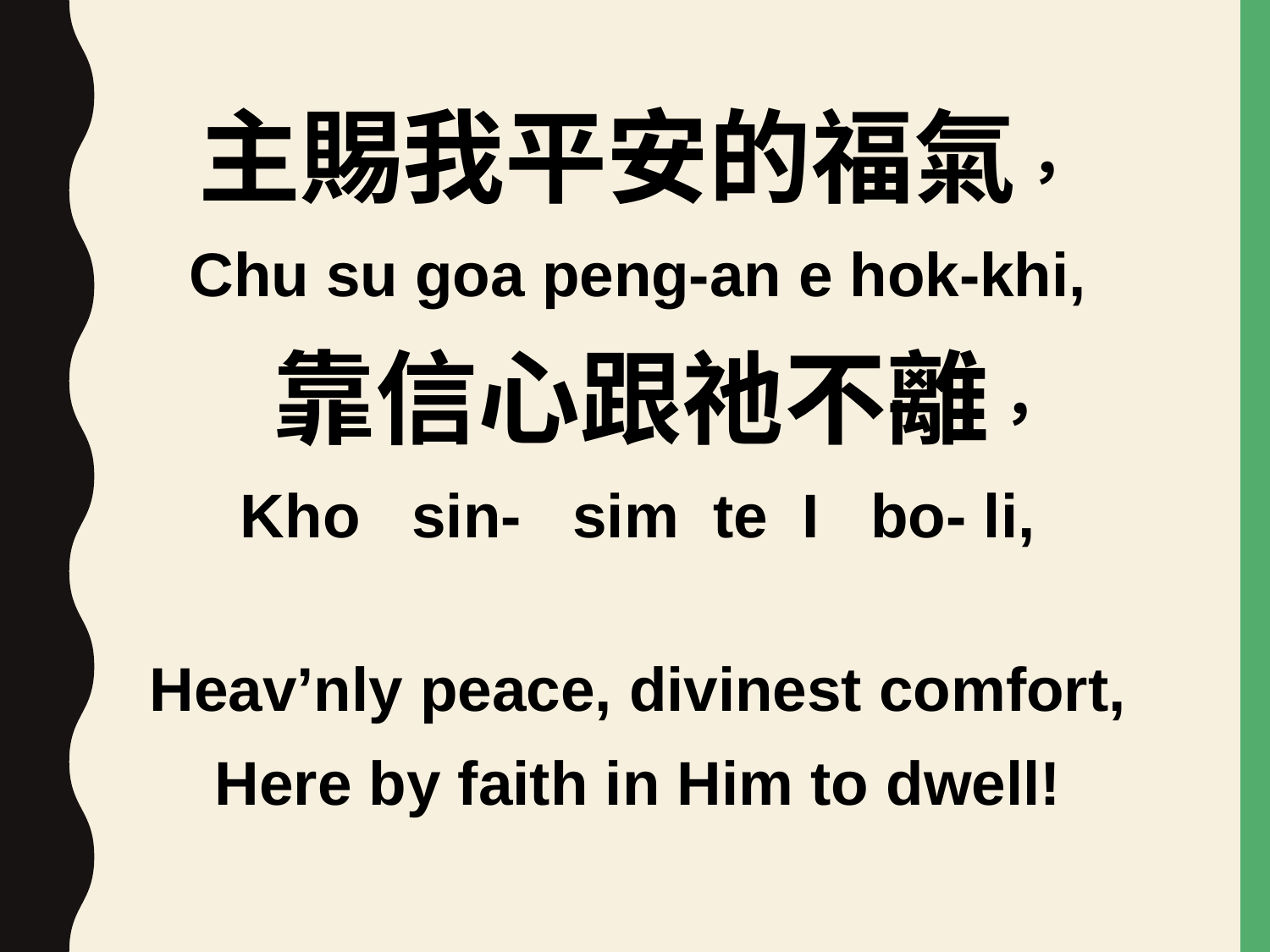

主賜我平安的福氣，
Chu su goa peng-an e hok-khi,
 靠信心跟祂不離，
Kho   sin-   sim  te  I   bo- li,

Heav’nly peace, divinest comfort,
Here by faith in Him to dwell!